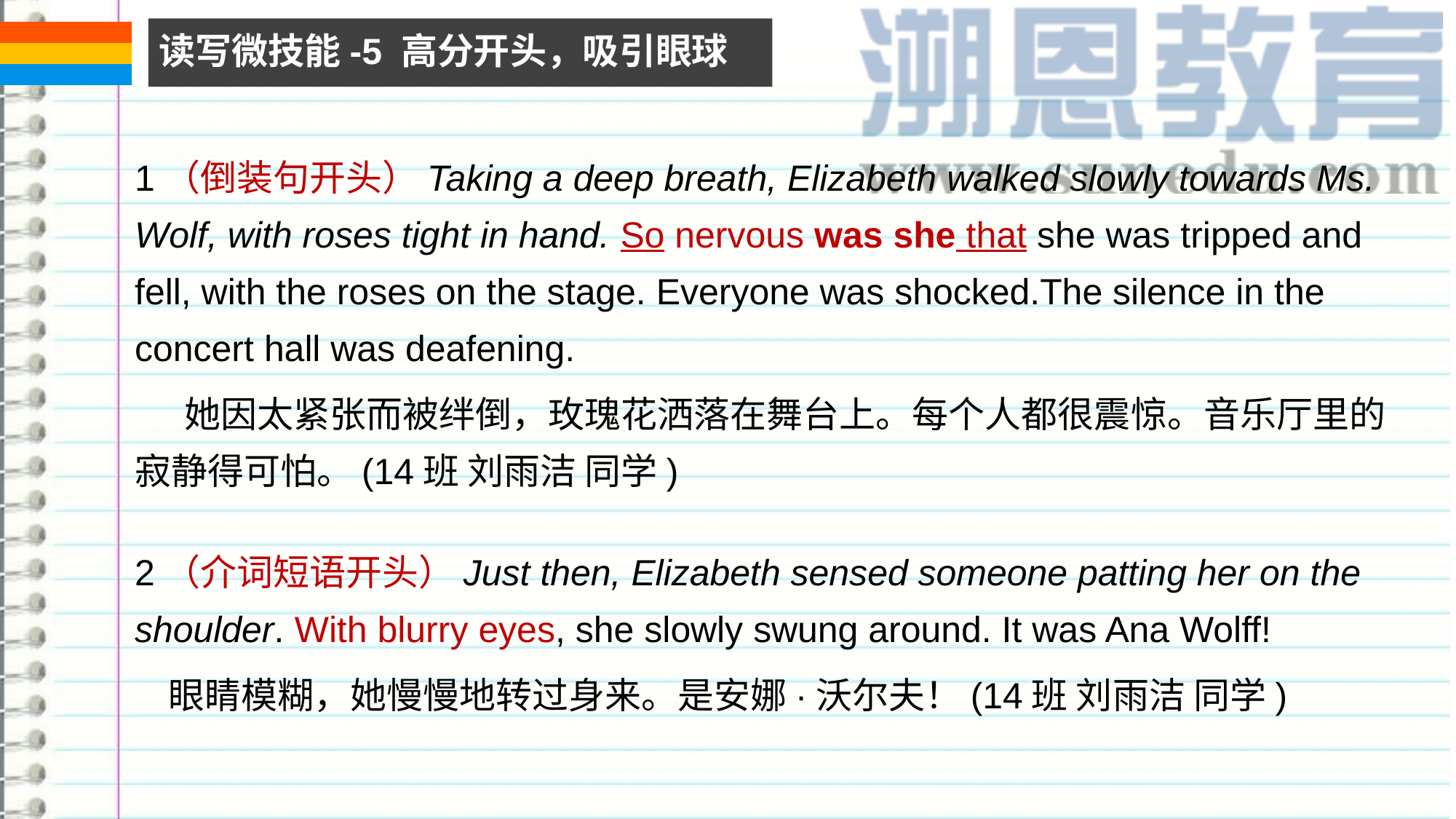

读写微技能-5 高分开头，吸引眼球
1（倒装句开头）Taking a deep breath, Elizabeth walked slowly towards Ms. Wolf, with roses tight in hand. So nervous was she that she was tripped and fell, with the roses on the stage. Everyone was shocked.The silence in the concert hall was deafening.
     她因太紧张而被绊倒，玫瑰花洒落在舞台上。每个人都很震惊。音乐厅里的寂静得可怕。(14班 刘雨洁 同学)

2（介词短语开头）Just then, Elizabeth sensed someone patting her on the shoulder. With blurry eyes, she slowly swung around. It was Ana Wolff!
   眼睛模糊，她慢慢地转过身来。是安娜·沃尔夫！(14班 刘雨洁 同学)